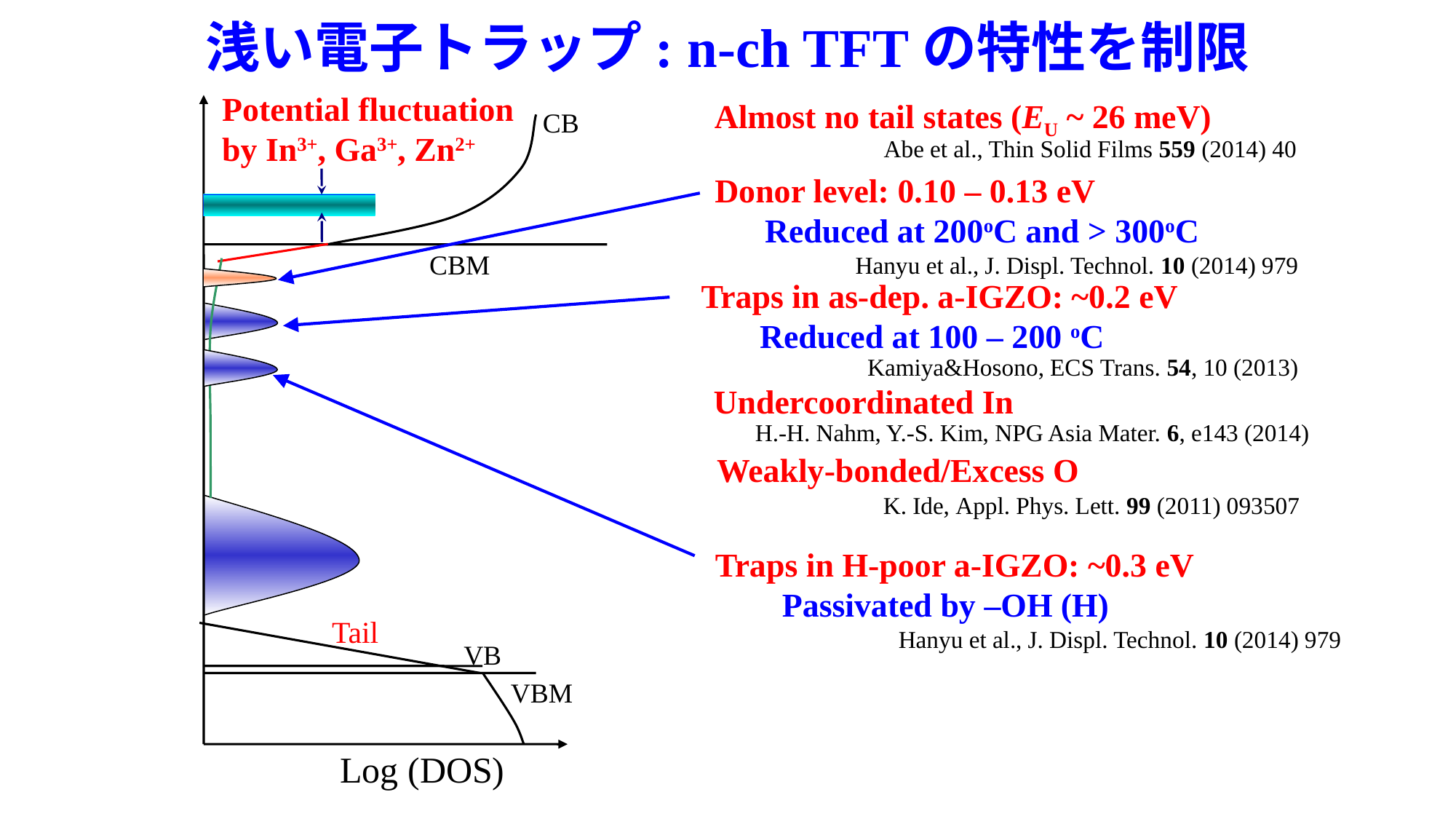

浅い電子トラップ: n-ch TFTの特性を制限
Potential fluctuation
by In3+, Ga3+, Zn2+
Almost no tail states (EU ~ 26 meV)

CB

Abe et al., Thin Solid Films 559 (2014) 40
Donor level: 0.10 – 0.13 eV
      Reduced at 200oC and > 300oC

CBM

Hanyu et al., J. Displ. Technol. 10 (2014) 979

Traps in as-dep. a-IGZO: ~0.2 eV
       Reduced at 100 – 200 oC

Kamiya&Hosono, ECS Trans. 54, 10 (2013)

Undercoordinated In
H.-H. Nahm, Y.-S. Kim, NPG Asia Mater. 6, e143 (2014)
Weakly-bonded/Excess O
K. Ide, Appl. Phys. Lett. 99 (2011) 093507

Traps in H-poor a-IGZO: ~0.3 eV
        Passivated by –OH (H)
Tail
Hanyu et al., J. Displ. Technol. 10 (2014) 979

VB

VBM

Log (DOS)